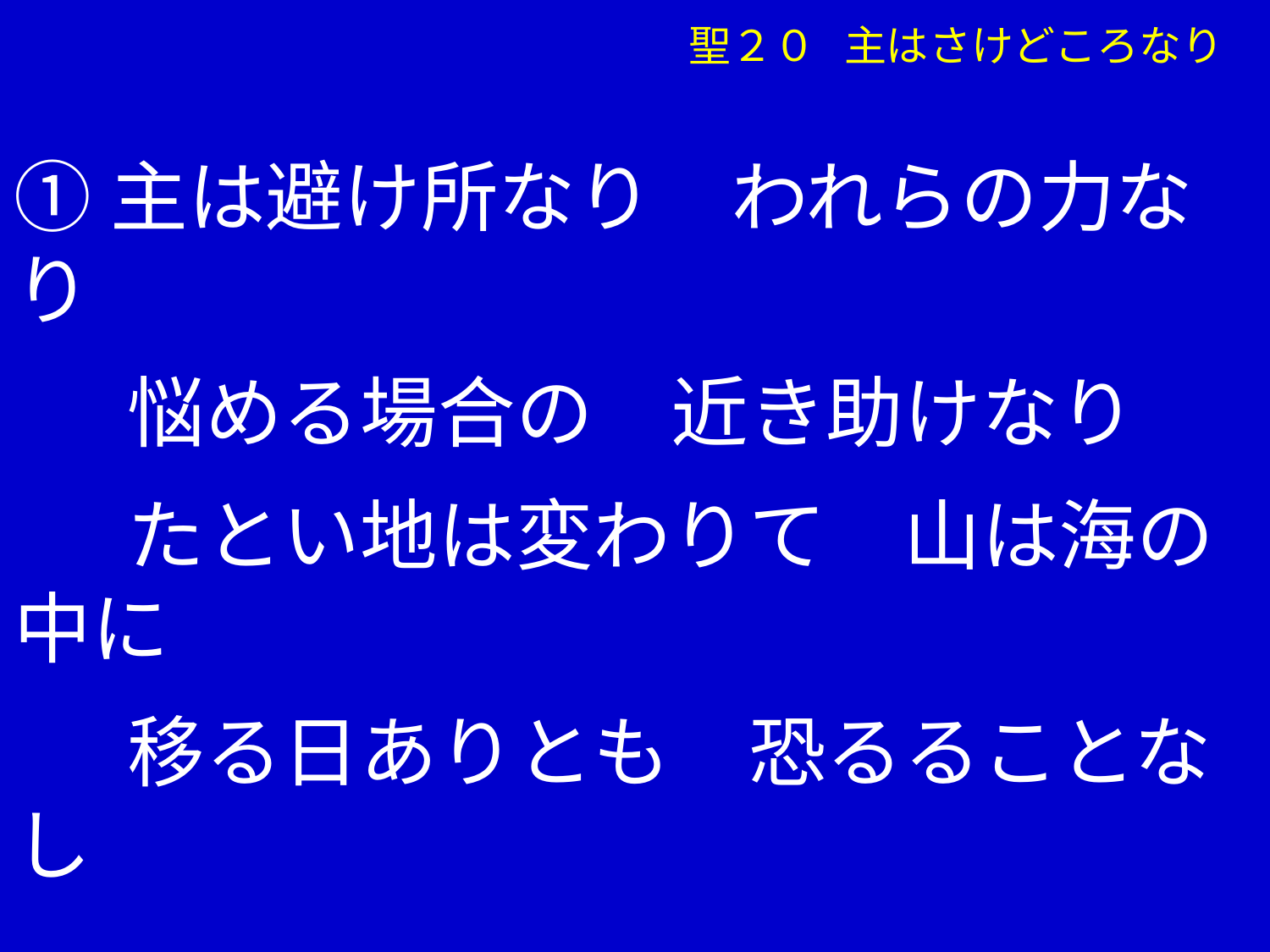

聖２０   主はさけどころなり
①主は避け所なり　われらの力なり
 　悩める場合の　近き助けなり
 　たとい地は変わりて　山は海の中に
 　移る日ありとも　恐るることなし